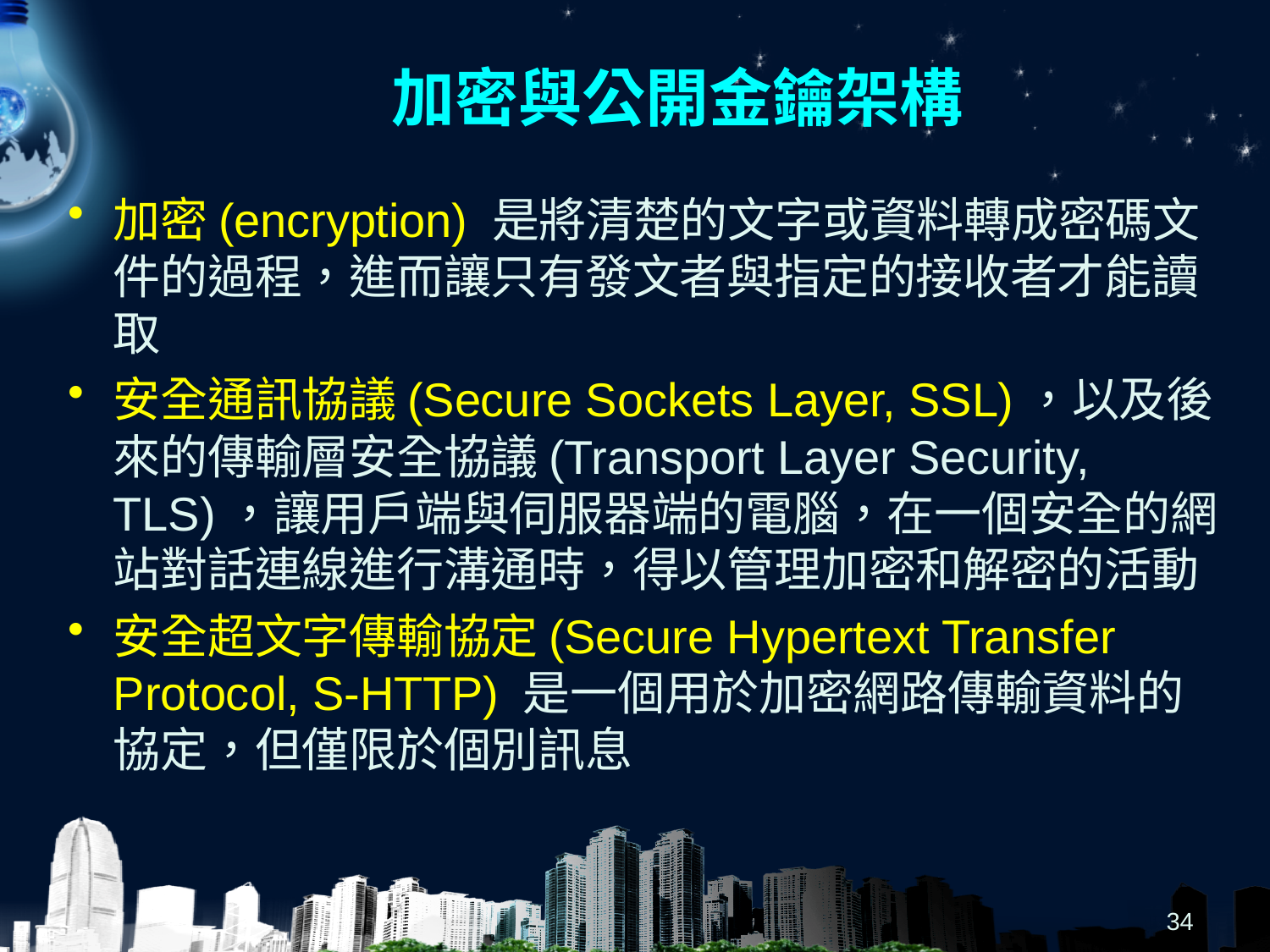

# 加密與公開金鑰架構
加密(encryption) 是將清楚的文字或資料轉成密碼文件的過程，進而讓只有發文者與指定的接收者才能讀取
安全通訊協議(Secure Sockets Layer, SSL)，以及後來的傳輸層安全協議(Transport Layer Security, TLS)，讓用戶端與伺服器端的電腦，在一個安全的網站對話連線進行溝通時，得以管理加密和解密的活動
安全超文字傳輸協定(Secure Hypertext Transfer Protocol, S-HTTP) 是一個用於加密網路傳輸資料的協定，但僅限於個別訊息

34